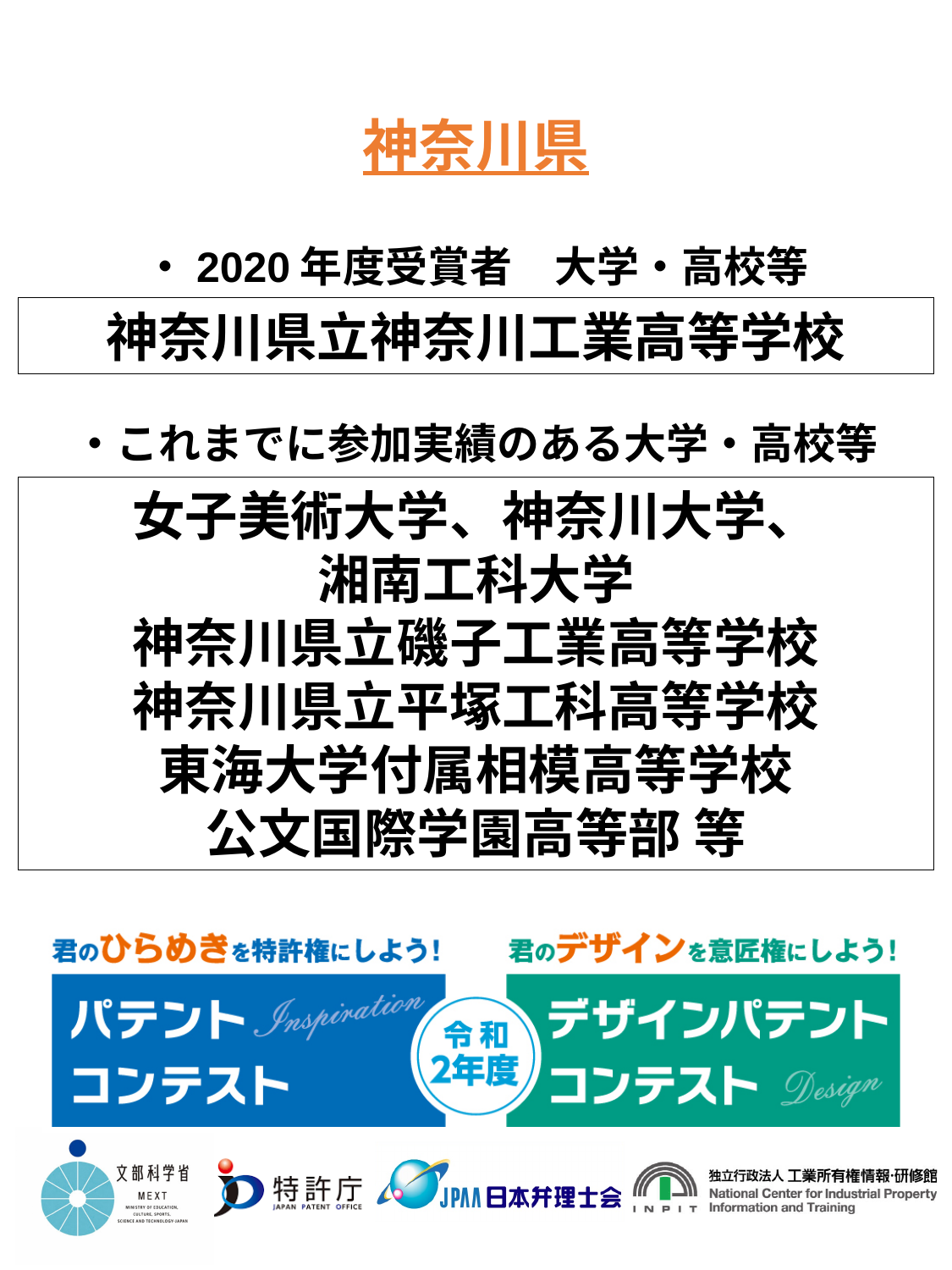

神奈川県
・2020年度受賞者　大学・高校等
神奈川県立神奈川工業高等学校
・これまでに参加実績のある大学・高校等
女子美術大学、神奈川大学、
湘南工科大学
神奈川県立磯子工業高等学校
神奈川県立平塚工科高等学校
東海大学付属相模高等学校
公文国際学園高等部 等